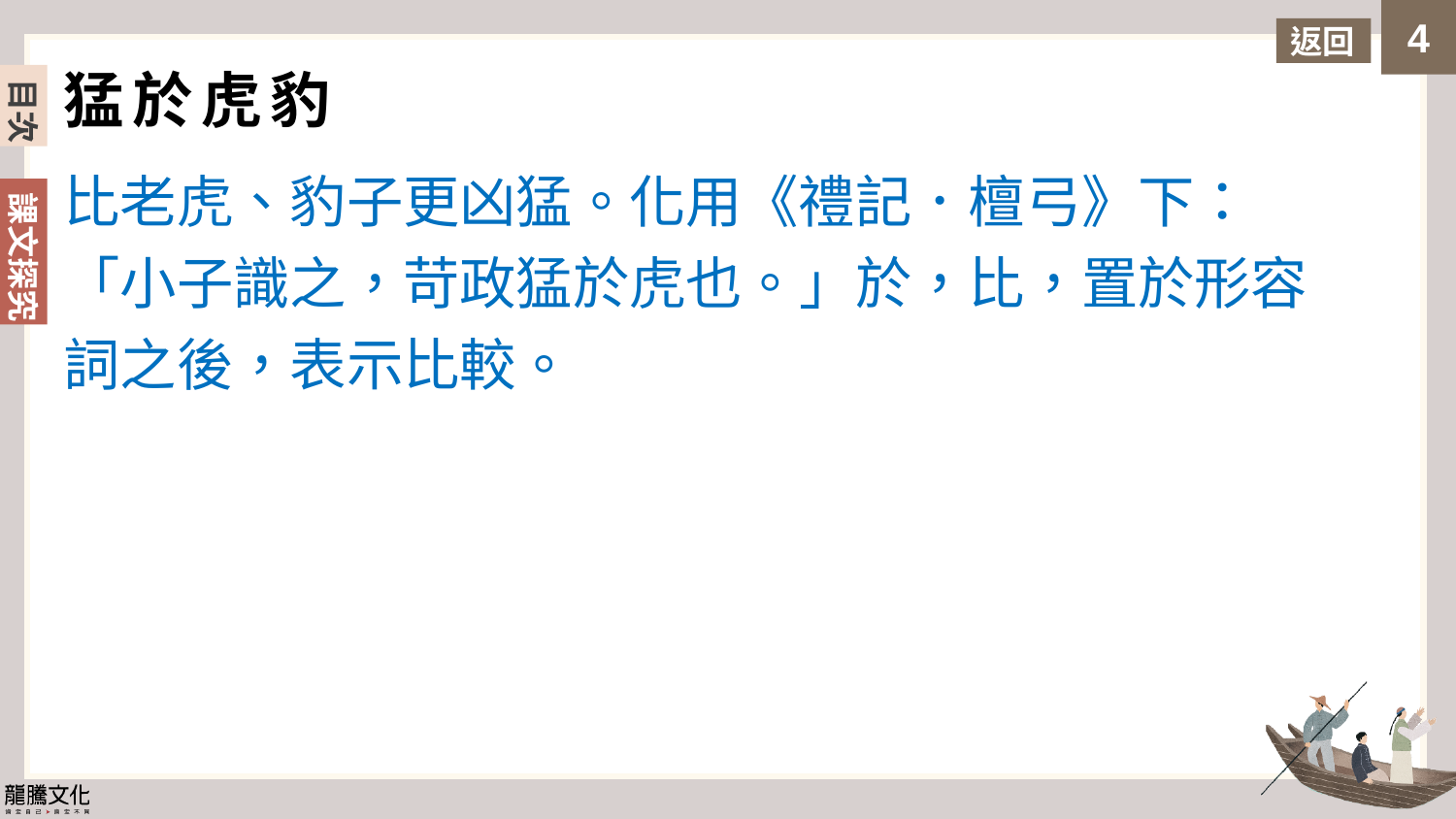

返回
猛於虎豹
比老虎、豹子更凶猛。化用《禮記．檀弓》下：「小子識之，苛政猛於虎也。」於，比，置於形容詞之後，表示比較。